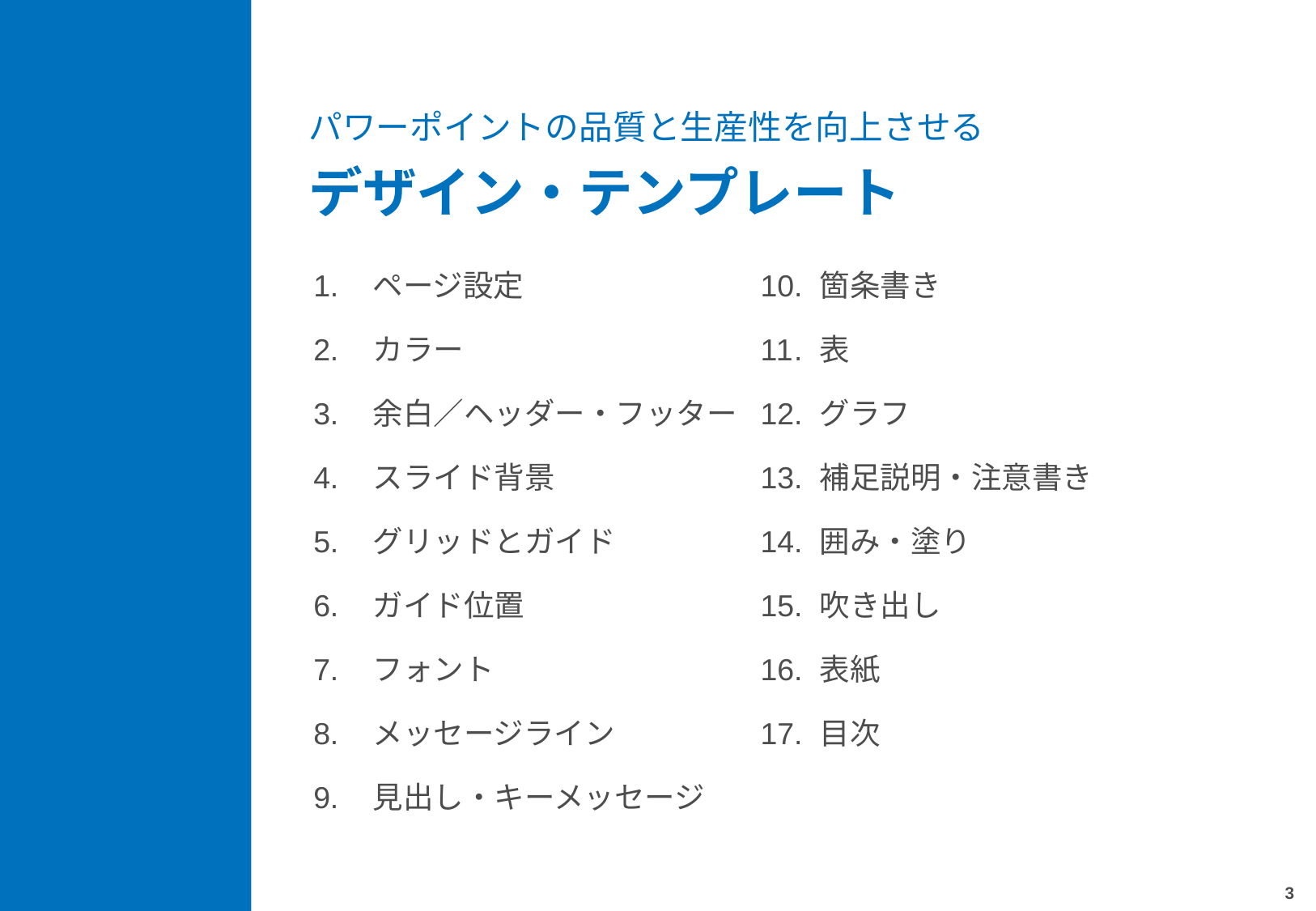

# パワーポイントの品質と生産性を向上させる デザイン・テンプレート
ページ設定
カラー
余白／ヘッダー・フッター
スライド背景
グリッドとガイド
ガイド位置
フォント
メッセージライン
見出し・キーメッセージ
箇条書き
表
グラフ
補足説明・注意書き
囲み・塗り
吹き出し
表紙
目次

3